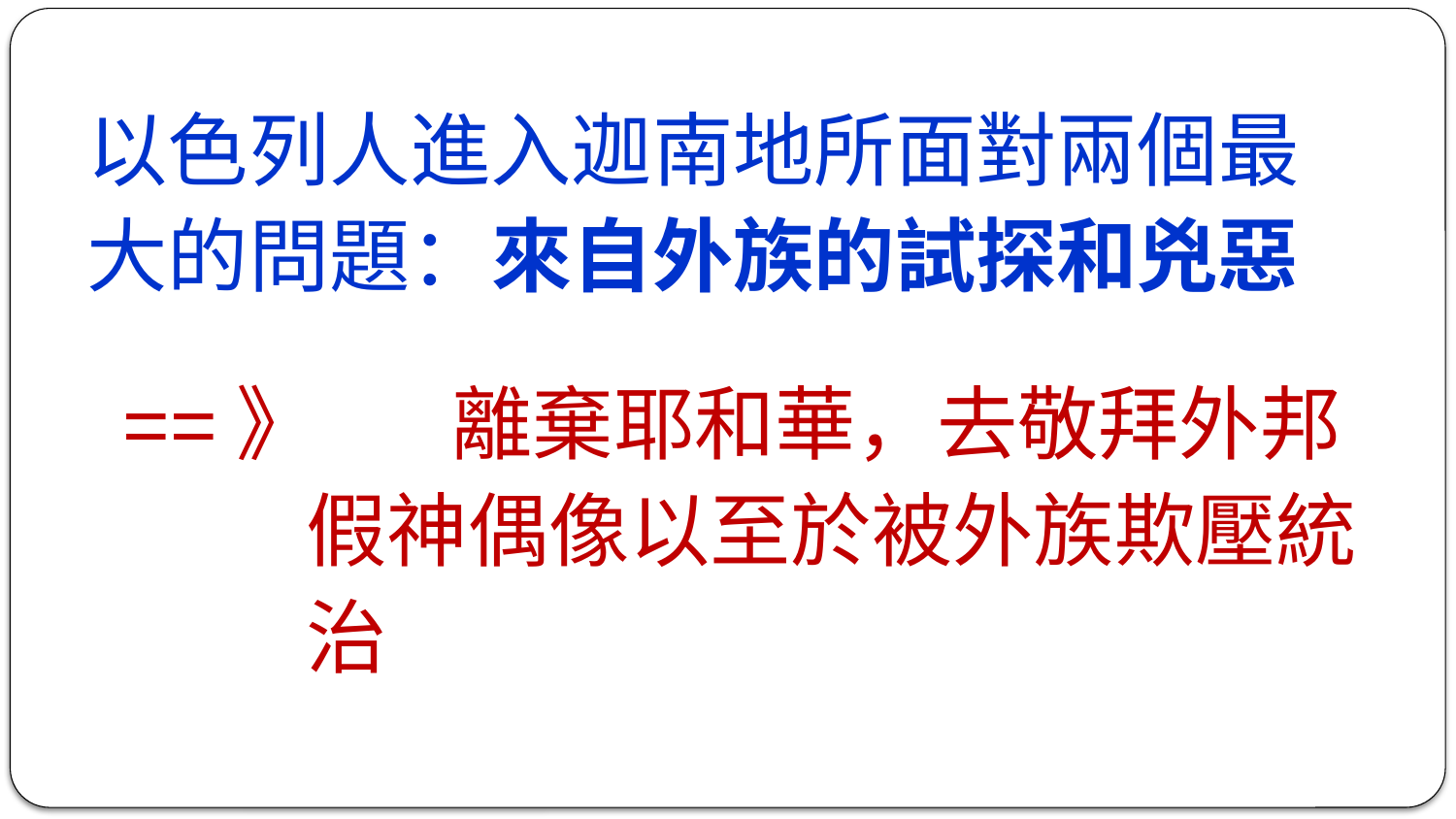

以色列人進入迦南地所面對兩個最大的問題：來自外族的試探和兇惡
==》	離棄耶和華，去敬拜外邦假神偶像以至於被外族欺壓統治